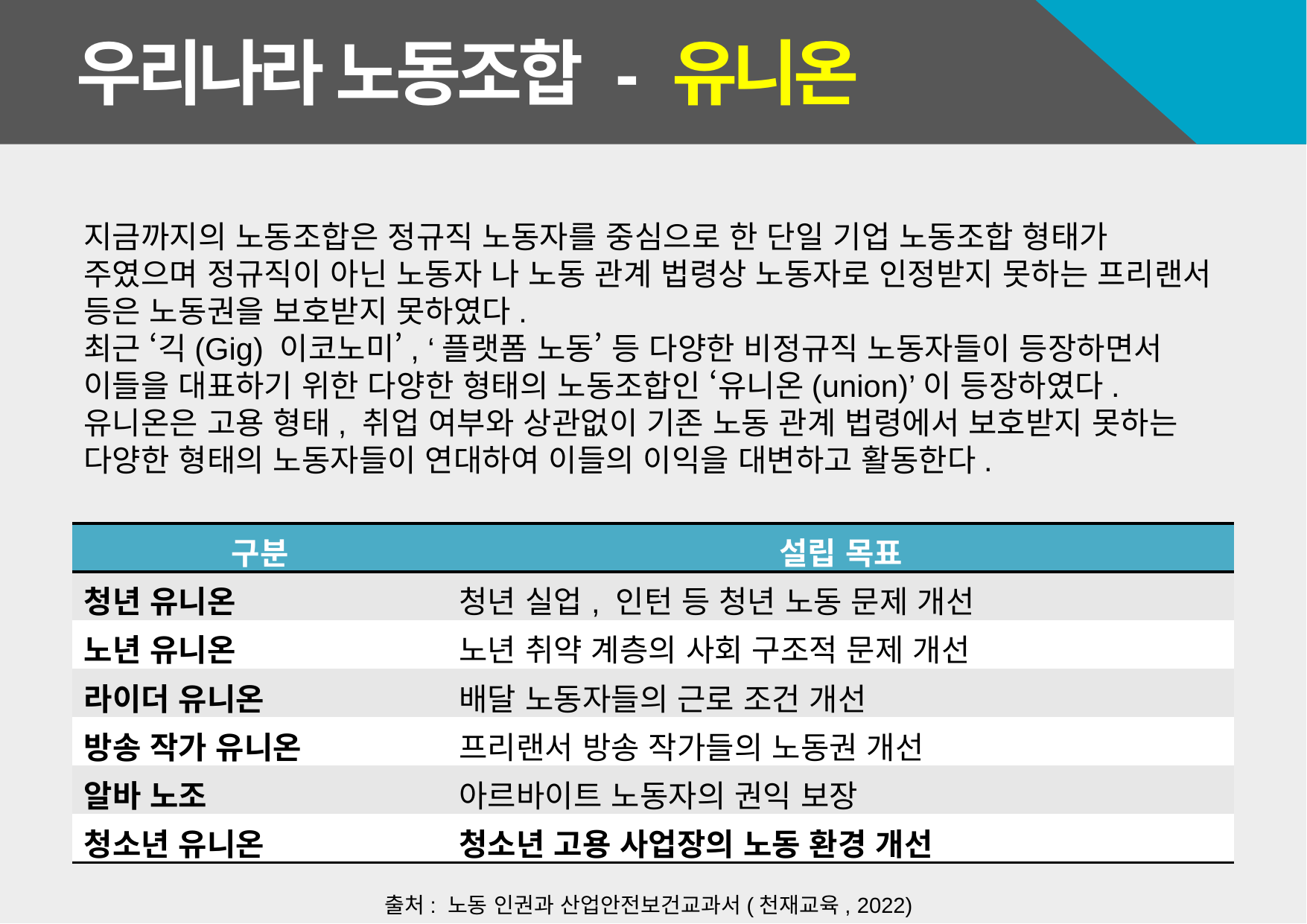

우리나라 노동조합 - 유니온
지금까지의 노동조합은 정규직 노동자를 중심으로 한 단일 기업 노동조합 형태가 주였으며 정규직이 아닌 노동자 나 노동 관계 법령상 노동자로 인정받지 못하는 프리랜서 등은 노동권을 보호받지 못하였다.
최근 ‘긱(Gig) 이코노미’, ‘플랫폼 노동’ 등 다양한 비정규직 노동자들이 등장하면서 이들을 대표하기 위한 다양한 형태의 노동조합인 ‘유니온(union)’이 등장하였다.
유니온은 고용 형태, 취업 여부와 상관없이 기존 노동 관계 법령에서 보호받지 못하는 다양한 형태의 노동자들이 연대하여 이들의 이익을 대변하고 활동한다.
| 구분 | 설립 목표 |
| --- | --- |
| 청년 유니온 | 청년 실업, 인턴 등 청년 노동 문제 개선 |
| 노년 유니온 | 노년 취약 계층의 사회 구조적 문제 개선 |
| 라이더 유니온 | 배달 노동자들의 근로 조건 개선 |
| 방송 작가 유니온 | 프리랜서 방송 작가들의 노동권 개선 |
| 알바 노조 | 아르바이트 노동자의 권익 보장 |
| 청소년 유니온 | 청소년 고용 사업장의 노동 환경 개선 |
출처: 노동 인권과 산업안전보건교과서(천재교육, 2022)